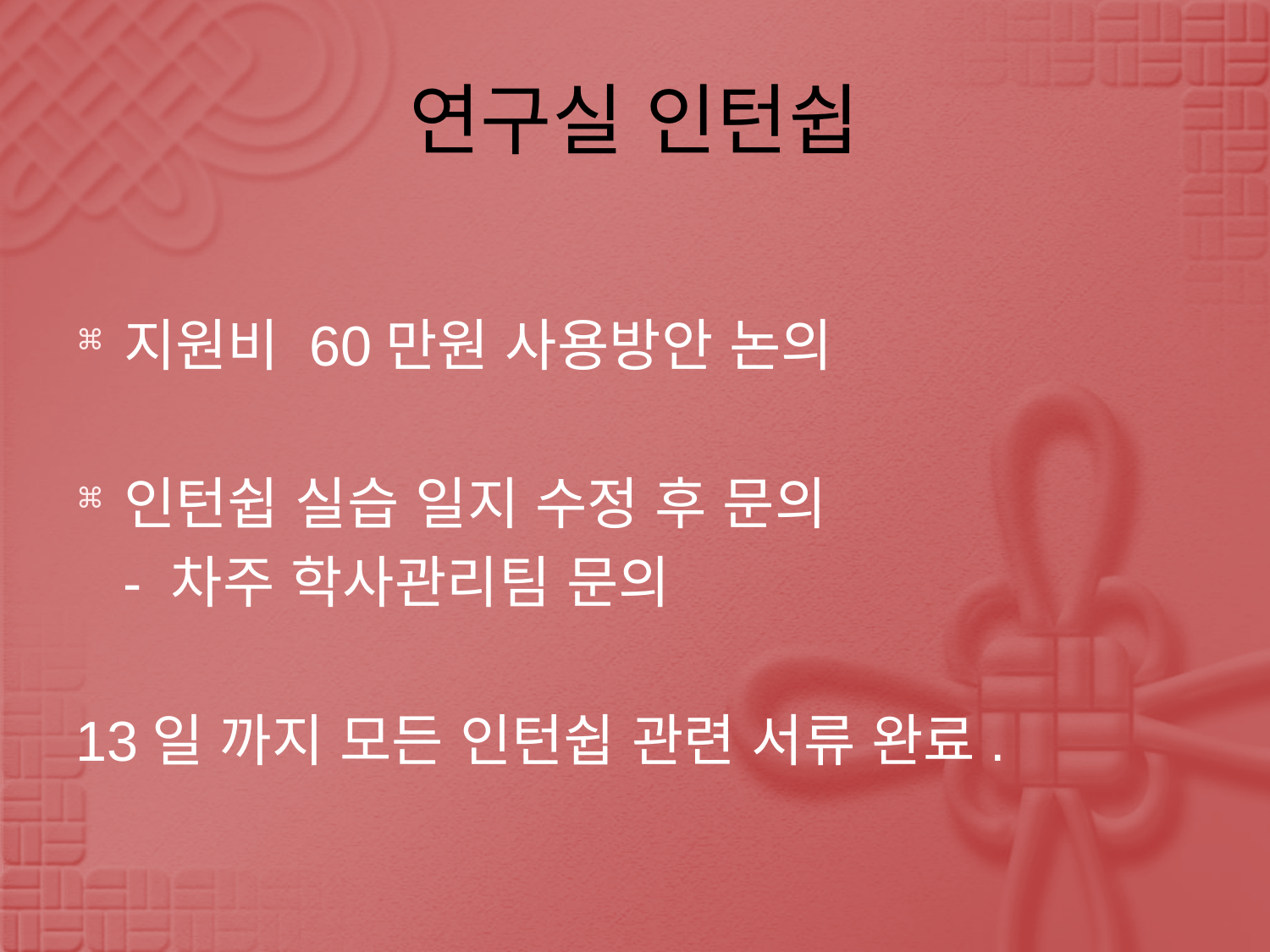

# 연구실 인턴쉽

지원비 60만원 사용방안 논의

인턴쉽 실습 일지 수정 후 문의
   - 차주 학사관리팀 문의

13일 까지 모든 인턴쉽 관련 서류 완료.